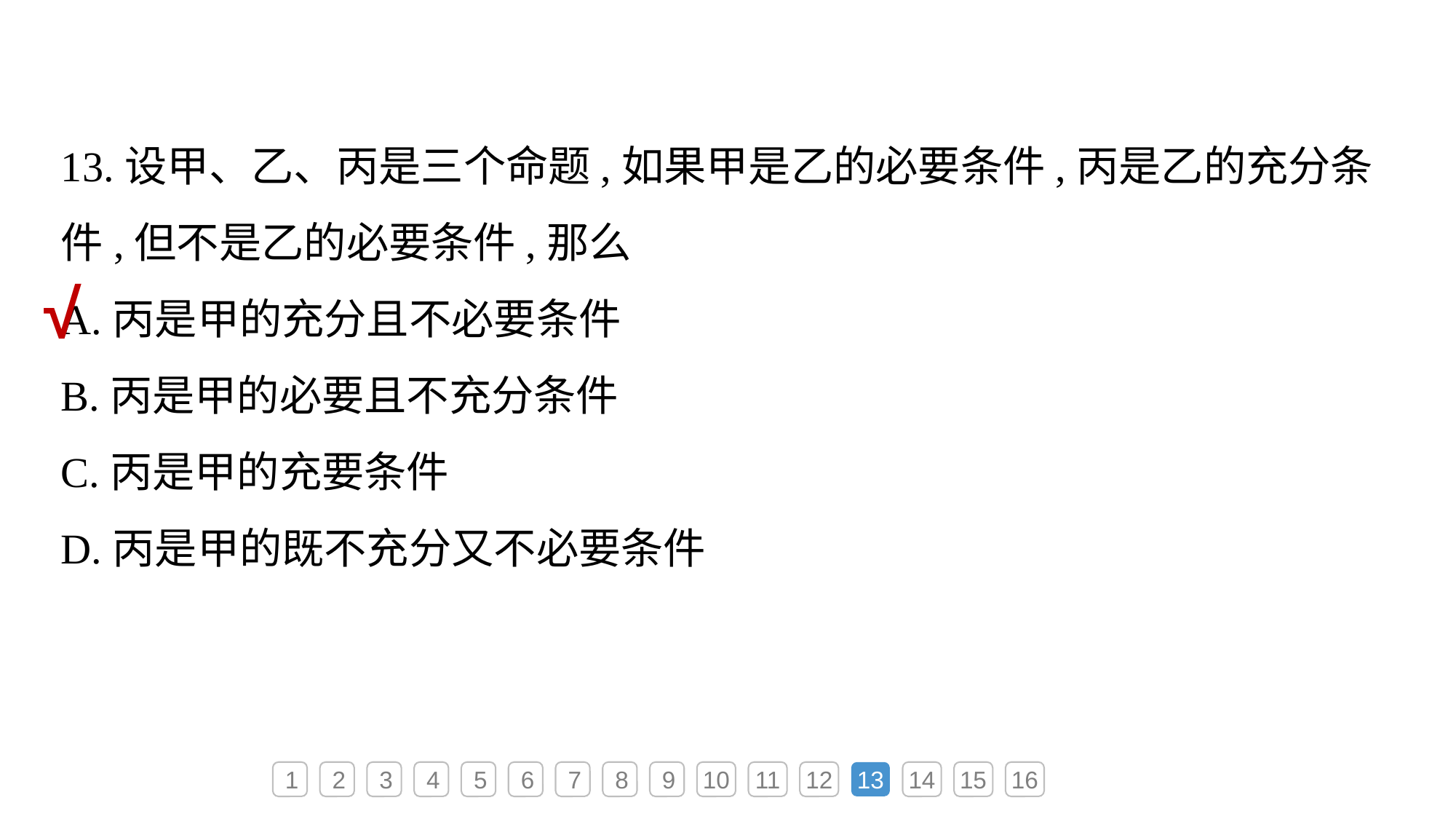

13.设甲、乙、丙是三个命题,如果甲是乙的必要条件,丙是乙的充分条件,但不是乙的必要条件,那么
A.丙是甲的充分且不必要条件
B.丙是甲的必要且不充分条件
C.丙是甲的充要条件
D.丙是甲的既不充分又不必要条件
√
1
2
3
4
5
6
7
8
9
10
11
12
13
14
15
16